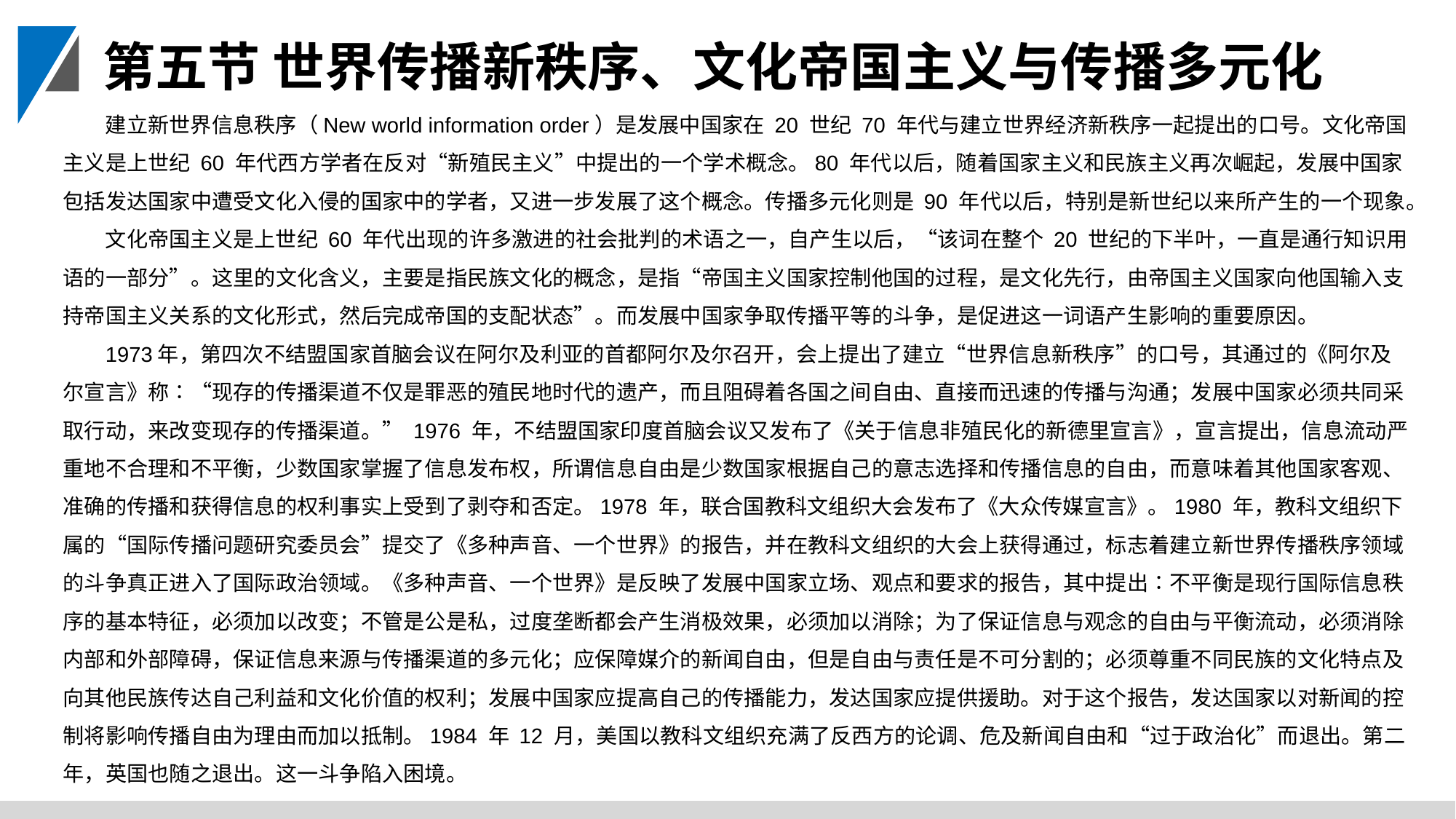

第五节 世界传播新秩序、文化帝国主义与传播多元化
建立新世界信息秩序（New world information order）是发展中国家在 20 世纪 70 年代与建立世界经济新秩序一起提出的口号。文化帝国主义是上世纪 60 年代西方学者在反对“新殖民主义”中提出的一个学术概念。80 年代以后，随着国家主义和民族主义再次崛起，发展中国家包括发达国家中遭受文化入侵的国家中的学者，又进一步发展了这个概念。传播多元化则是 90 年代以后，特别是新世纪以来所产生的一个现象。
文化帝国主义是上世纪 60 年代出现的许多激进的社会批判的术语之一，自产生以后，“该词在整个 20 世纪的下半叶，一直是通行知识用语的一部分”。这里的文化含义，主要是指民族文化的概念，是指“帝国主义国家控制他国的过程，是文化先行，由帝国主义国家向他国输入支持帝国主义关系的文化形式，然后完成帝国的支配状态”。而发展中国家争取传播平等的斗争，是促进这一词语产生影响的重要原因。
1973年，第四次不结盟国家首脑会议在阿尔及利亚的首都阿尔及尔召开，会上提出了建立“世界信息新秩序”的口号，其通过的《阿尔及尔宣言》称∶“现存的传播渠道不仅是罪恶的殖民地时代的遗产，而且阻碍着各国之间自由、直接而迅速的传播与沟通；发展中国家必须共同采取行动，来改变现存的传播渠道。” 1976 年，不结盟国家印度首脑会议又发布了《关于信息非殖民化的新德里宣言》，宣言提出，信息流动严重地不合理和不平衡，少数国家掌握了信息发布权，所谓信息自由是少数国家根据自己的意志选择和传播信息的自由，而意味着其他国家客观、准确的传播和获得信息的权利事实上受到了剥夺和否定。1978 年，联合国教科文组织大会发布了《大众传媒宣言》。1980 年，教科文组织下属的“国际传播问题研究委员会”提交了《多种声音、一个世界》的报告，并在教科文组织的大会上获得通过，标志着建立新世界传播秩序领域的斗争真正进入了国际政治领域。《多种声音、一个世界》是反映了发展中国家立场、观点和要求的报告，其中提出∶不平衡是现行国际信息秩序的基本特征，必须加以改变；不管是公是私，过度垄断都会产生消极效果，必须加以消除；为了保证信息与观念的自由与平衡流动，必须消除内部和外部障碍，保证信息来源与传播渠道的多元化；应保障媒介的新闻自由，但是自由与责任是不可分割的；必须尊重不同民族的文化特点及向其他民族传达自己利益和文化价值的权利；发展中国家应提高自己的传播能力，发达国家应提供援助。对于这个报告，发达国家以对新闻的控制将影响传播自由为理由而加以抵制。1984 年 12 月，美国以教科文组织充满了反西方的论调、危及新闻自由和“过于政治化”而退出。第二年，英国也随之退出。这一斗争陷入困境。